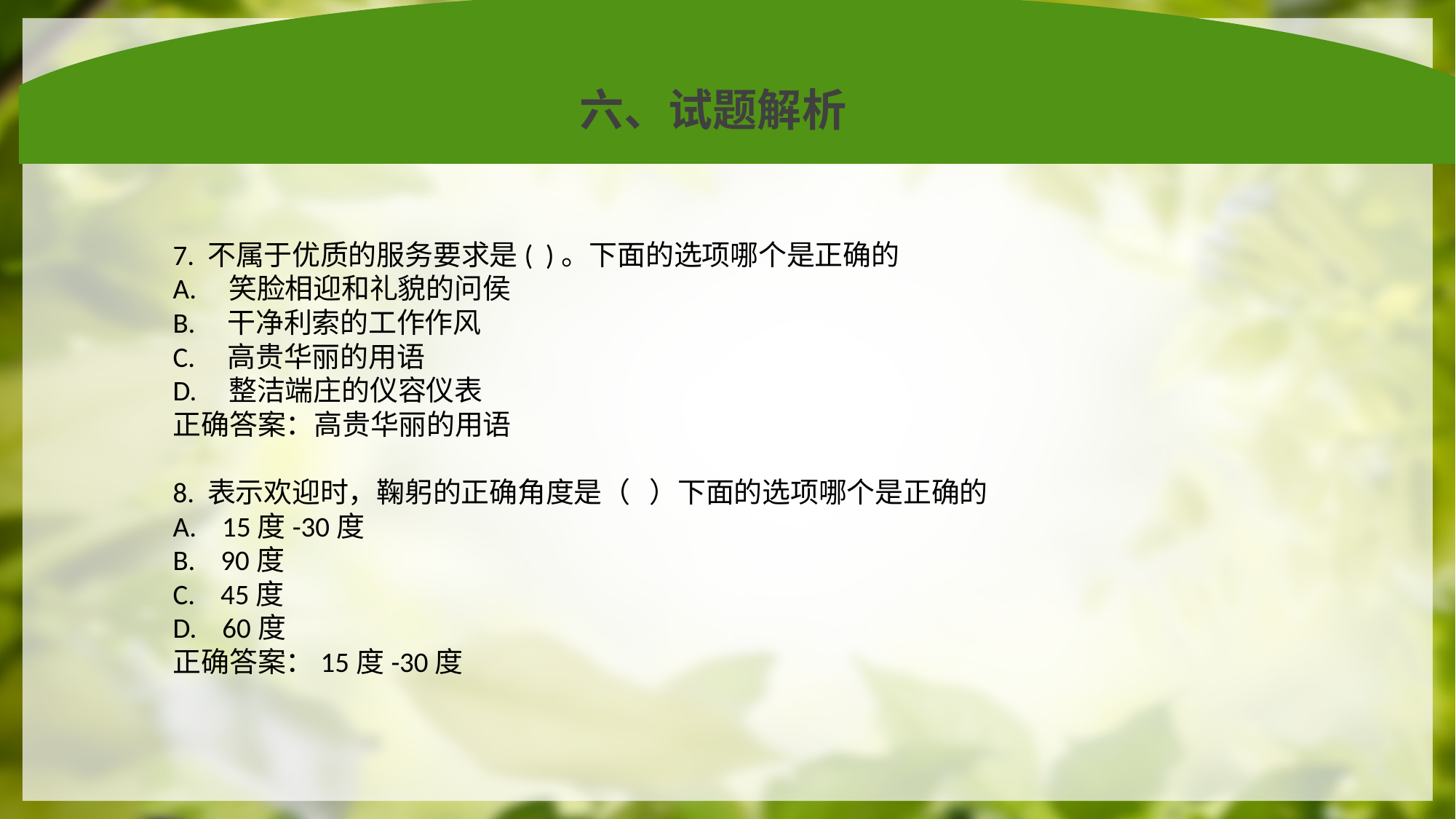

六、试题解析

7. 不属于优质的服务要求是(  )。下面的选项哪个是正确的
A.    笑脸相迎和礼貌的问侯
B.    干净利索的工作作风
C.    高贵华丽的用语
D.    整洁端庄的仪容仪表
正确答案：高贵华丽的用语

8. 表示欢迎时，鞠躬的正确角度是（   ）下面的选项哪个是正确的
A.    15度-30度
B.    90度
C.    45度
D.    60度
正确答案：15度-30度